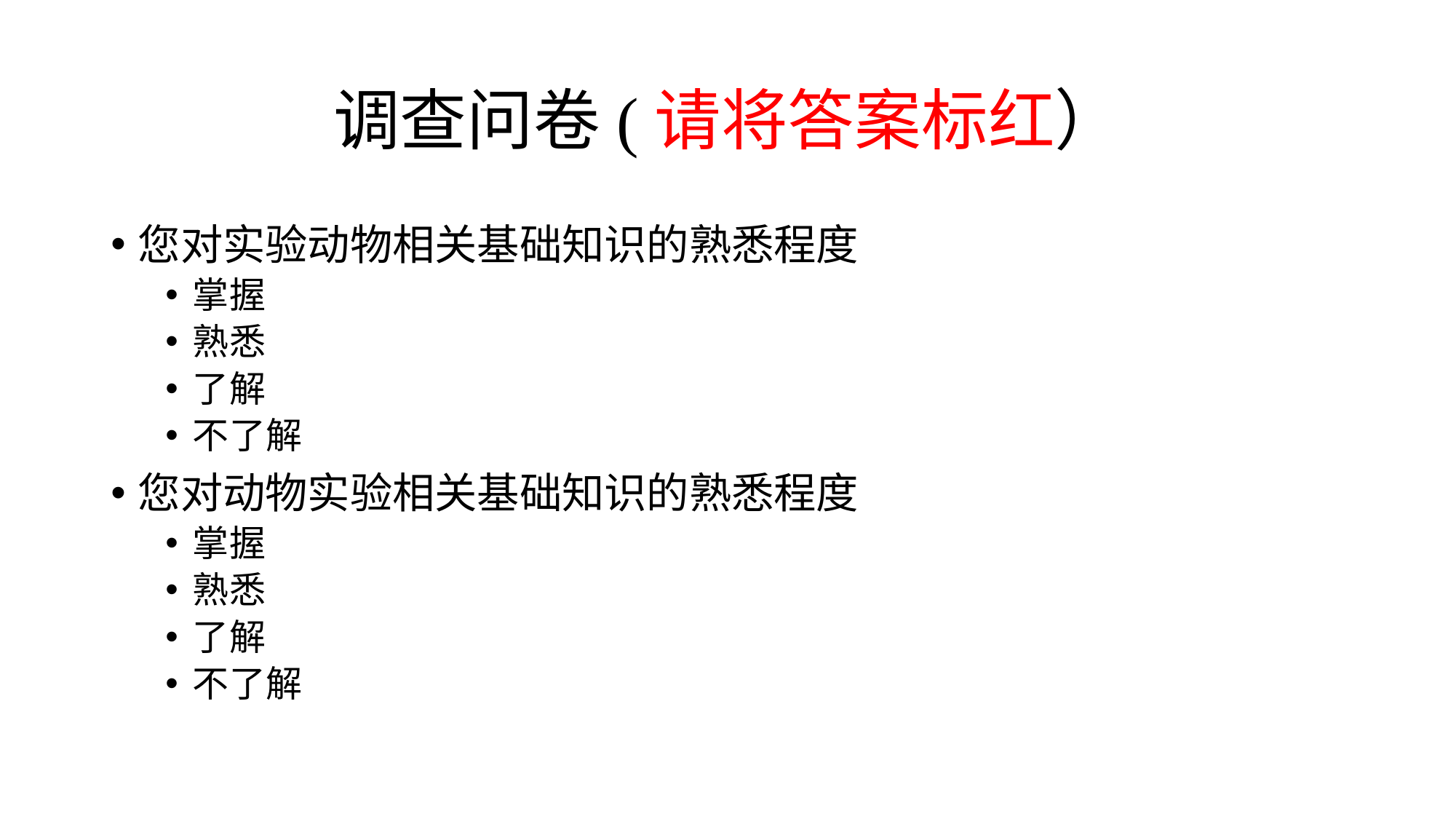

# 调查问卷(请将答案标红）
您对实验动物相关基础知识的熟悉程度
掌握
熟悉
了解
不了解
您对动物实验相关基础知识的熟悉程度
掌握
熟悉
了解
不了解